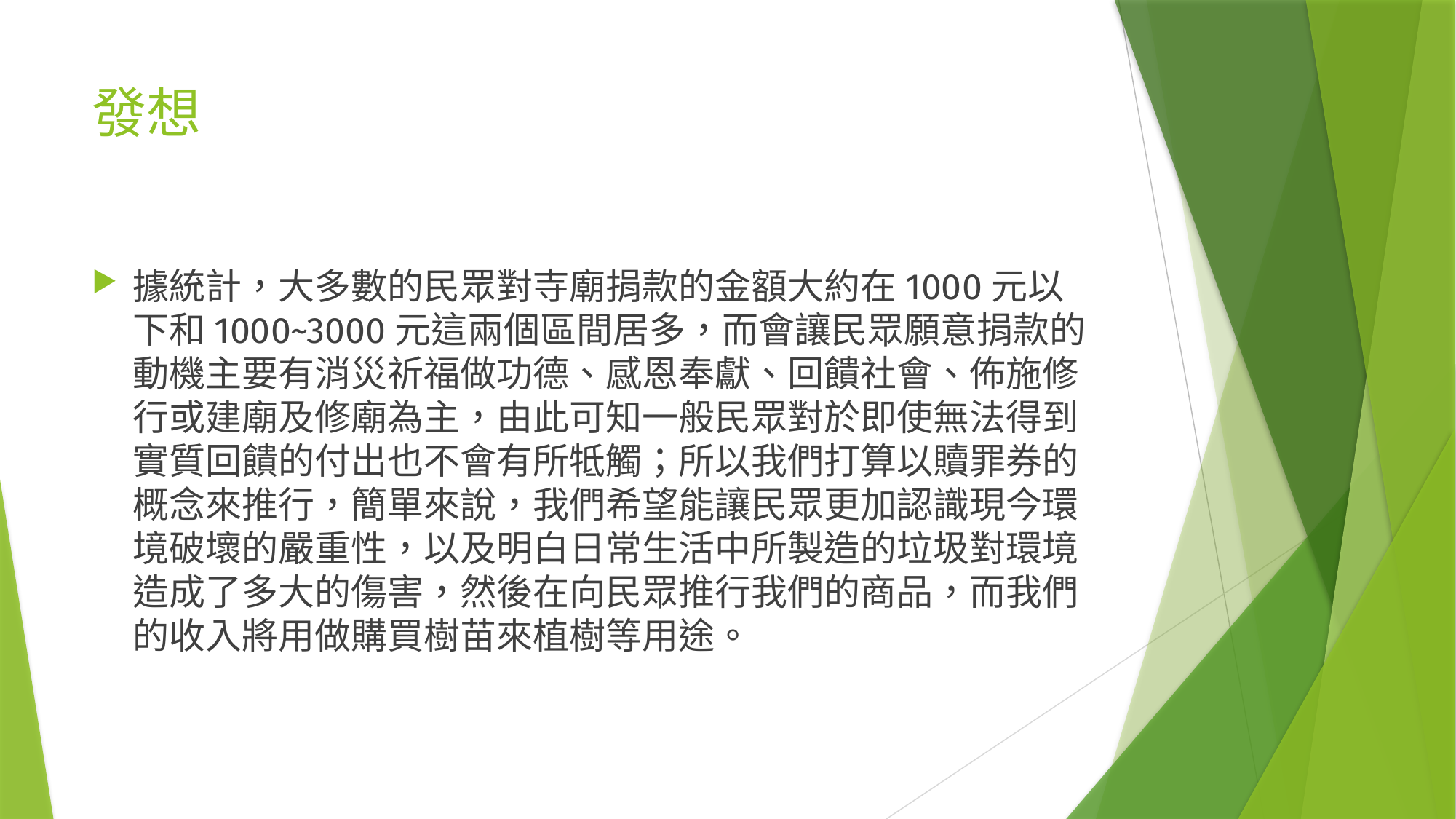

# 發想
據統計，大多數的民眾對寺廟捐款的金額大約在1000元以下和1000~3000元這兩個區間居多，而會讓民眾願意捐款的動機主要有消災祈福做功德、感恩奉獻、回饋社會、佈施修行或建廟及修廟為主，由此可知一般民眾對於即使無法得到實質回饋的付出也不會有所牴觸；所以我們打算以贖罪券的概念來推行，簡單來說，我們希望能讓民眾更加認識現今環境破壞的嚴重性，以及明白日常生活中所製造的垃圾對環境造成了多大的傷害，然後在向民眾推行我們的商品，而我們的收入將用做購買樹苗來植樹等用途。